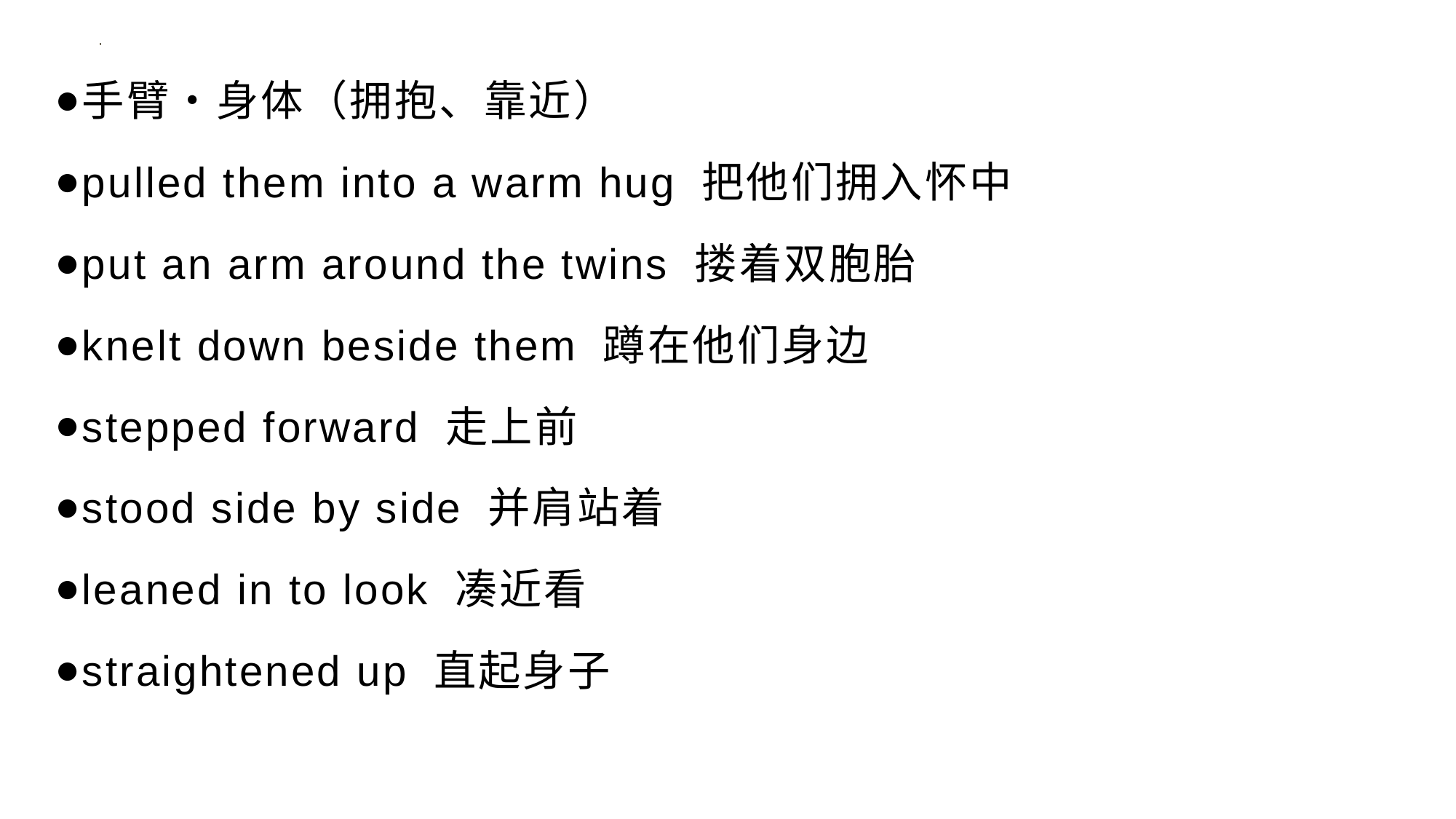

手臂・身体（拥抱、靠近）
pulled them into a warm hug 把他们拥入怀中
put an arm around the twins 搂着双胞胎
knelt down beside them 蹲在他们身边
stepped forward 走上前
stood side by side 并肩站着
leaned in to look 凑近看
straightened up 直起身子